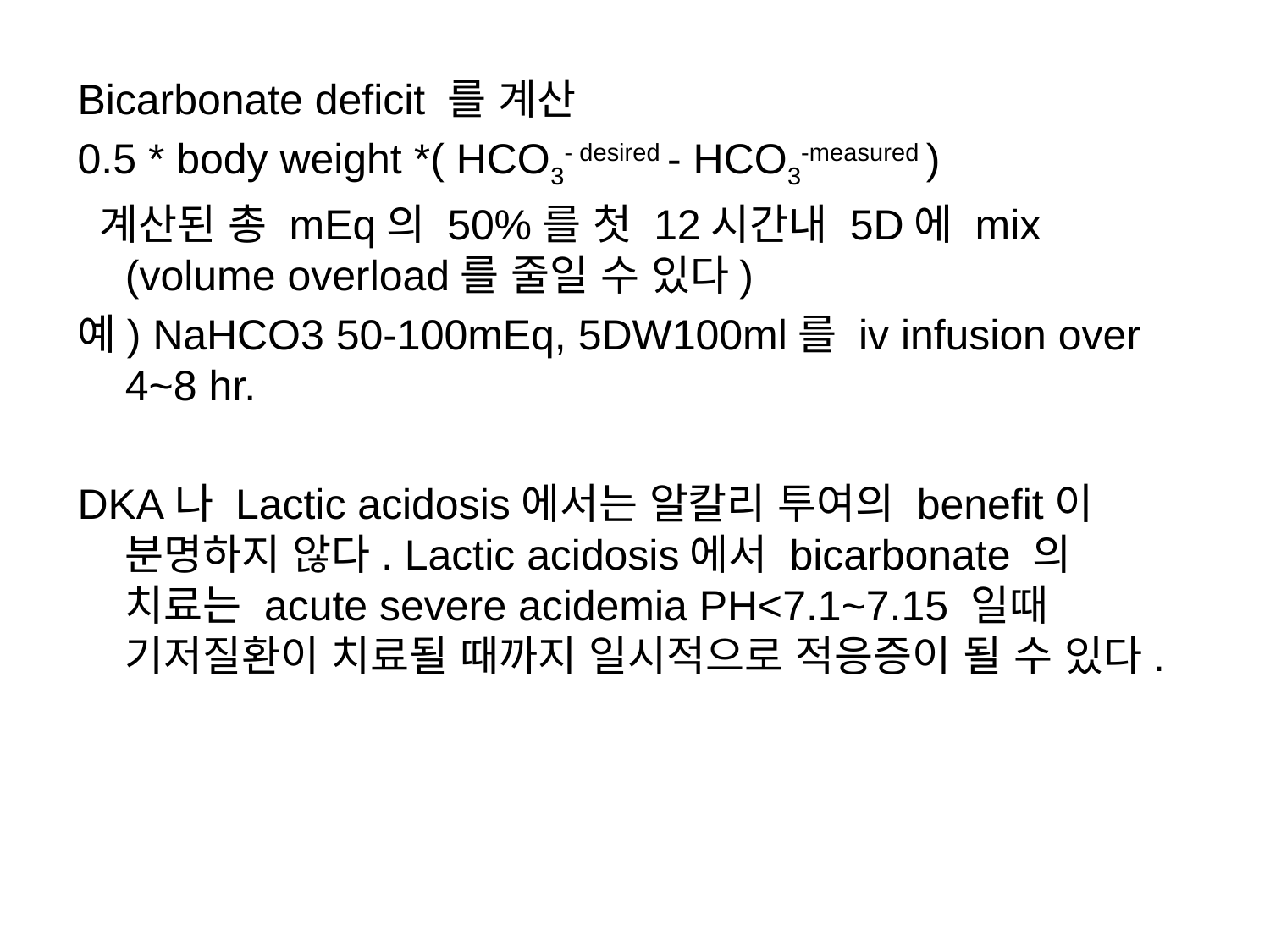

Bicarbonate deficit 를 계산
0.5 * body weight *( HCO3- desired - HCO3-measured )
 계산된 총 mEq의 50%를 첫 12시간내 5D에 mix (volume overload를 줄일 수 있다)
예) NaHCO3 50-100mEq, 5DW100ml를 iv infusion over 4~8 hr.

DKA나 Lactic acidosis에서는 알칼리 투여의 benefit이 분명하지 않다. Lactic acidosis에서 bicarbonate 의 치료는 acute severe acidemia PH<7.1~7.15 일때 기저질환이 치료될 때까지 일시적으로 적응증이 될 수 있다.